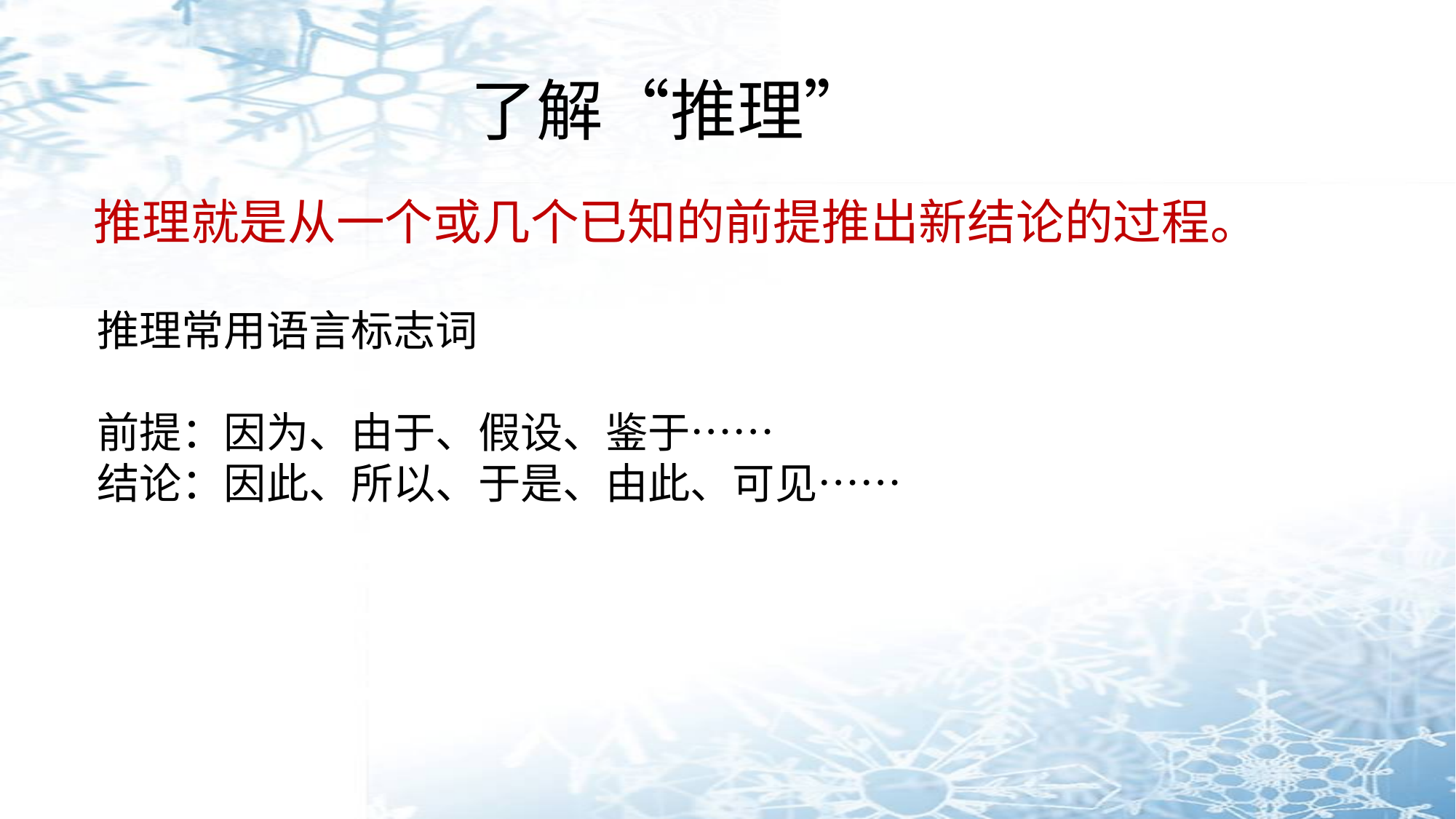

了解“推理”
    推理就是从一个或几个已知的前提推出新结论的过程。

推理常用语言标志词

前提：因为、由于、假设、鉴于……
结论：因此、所以、于是、由此、可见……